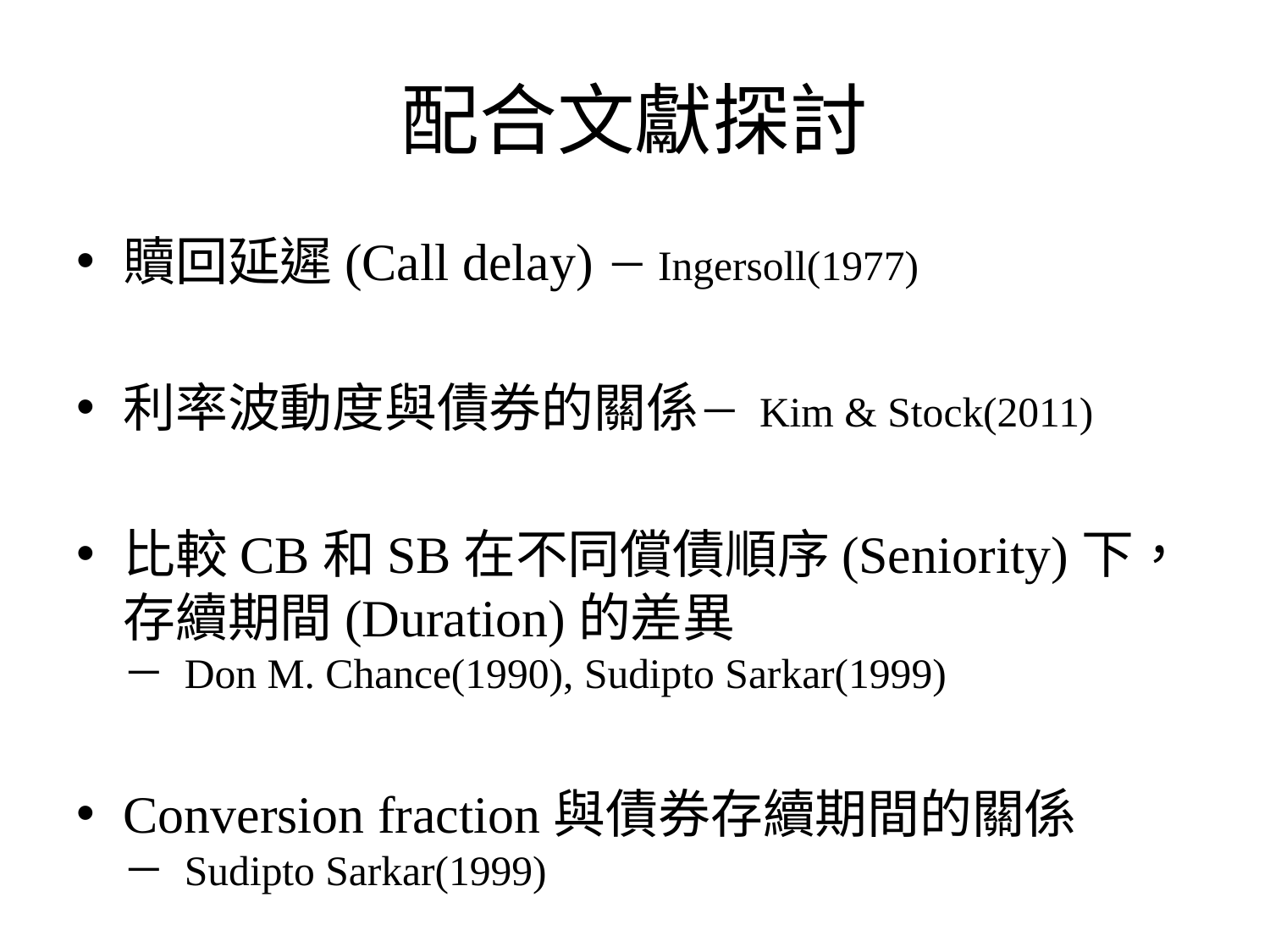

# 配合文獻探討
贖回延遲(Call delay)－Ingersoll(1977)

利率波動度與債券的關係－ Kim & Stock(2011)

比較CB和SB在不同償債順序(Seniority)下，
存續期間(Duration)的差異
－ Don M. Chance(1990), Sudipto Sarkar(1999)

Conversion fraction與債券存續期間的關係
－ Sudipto Sarkar(1999)